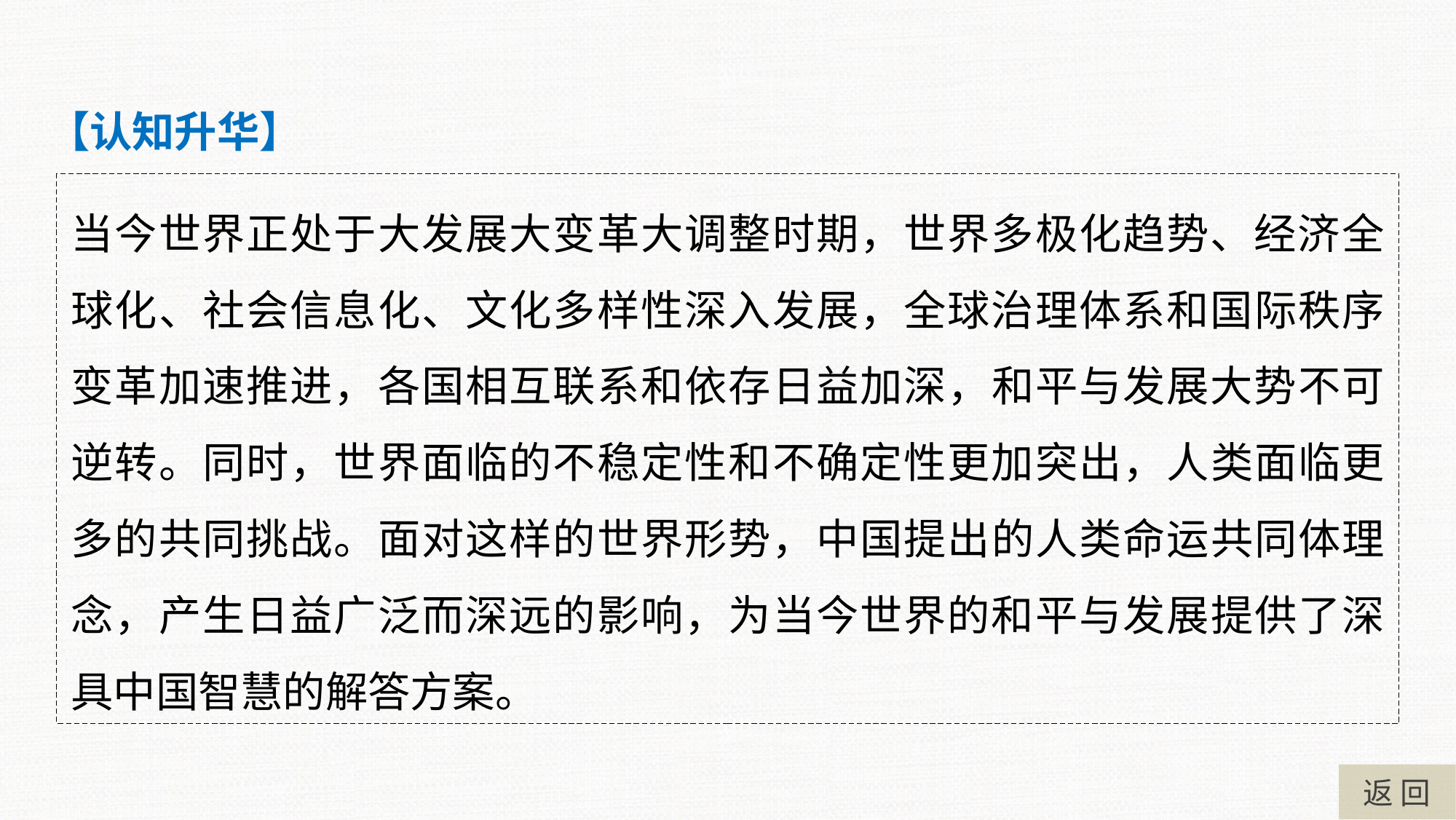

【认知升华】
当今世界正处于大发展大变革大调整时期，世界多极化趋势、经济全球化、社会信息化、文化多样性深入发展，全球治理体系和国际秩序变革加速推进，各国相互联系和依存日益加深，和平与发展大势不可逆转。同时，世界面临的不稳定性和不确定性更加突出，人类面临更多的共同挑战。面对这样的世界形势，中国提出的人类命运共同体理念，产生日益广泛而深远的影响，为当今世界的和平与发展提供了深具中国智慧的解答方案。
返 回